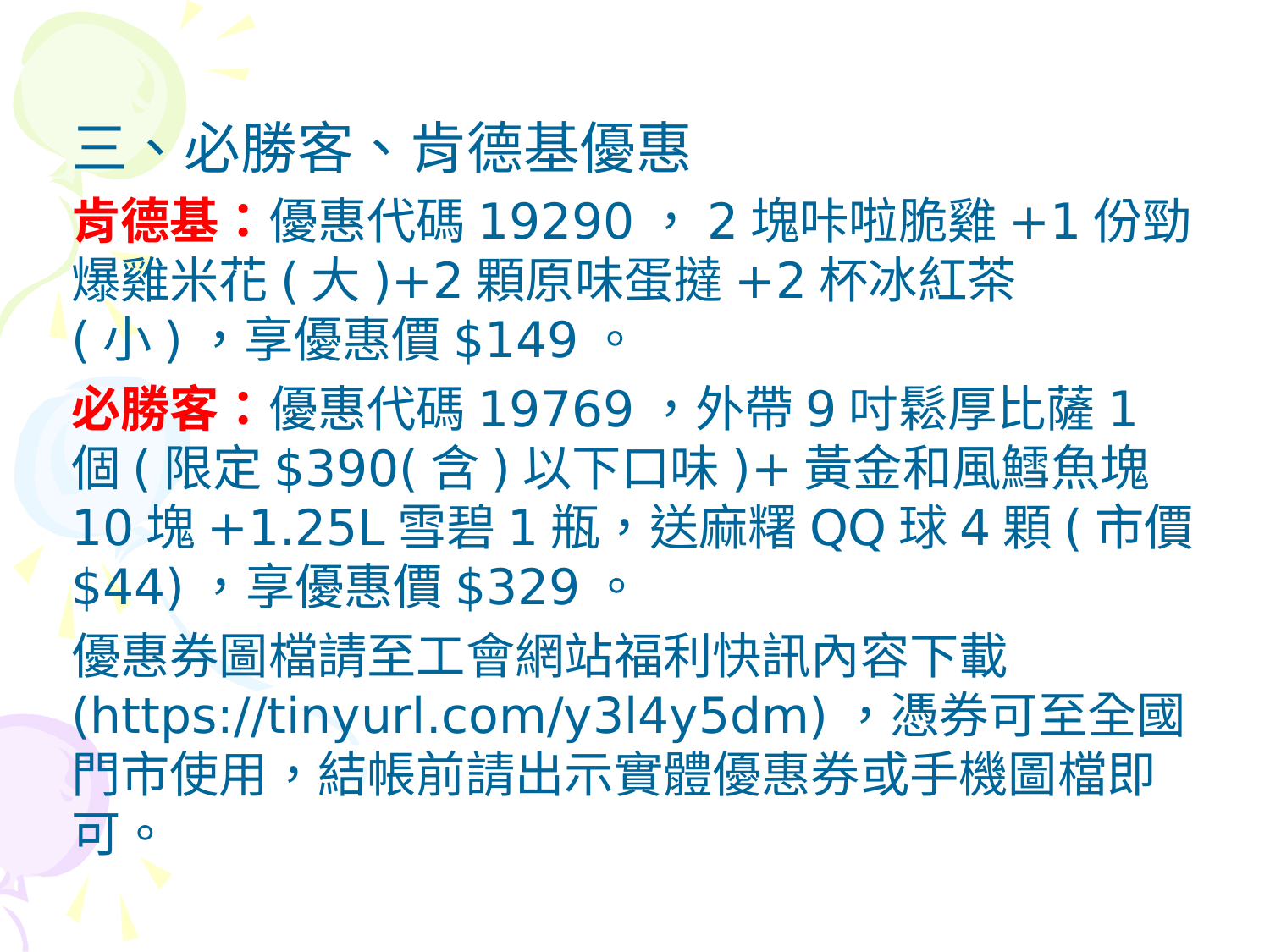

三、必勝客、肯德基優惠
肯德基：優惠代碼19290，2塊咔啦脆雞+1份勁爆雞米花(大)+2顆原味蛋撻+2杯冰紅茶(小)，享優惠價$149。
必勝客：優惠代碼19769，外帶9吋鬆厚比薩1個(限定$390(含)以下口味)+黃金和風鱈魚塊10塊+1.25L雪碧1瓶，送麻糬QQ球4顆(市價$44)，享優惠價$329。
優惠券圖檔請至工會網站福利快訊內容下載(https://tinyurl.com/y3l4y5dm)，憑券可至全國門市使用，結帳前請出示實體優惠券或手機圖檔即可。